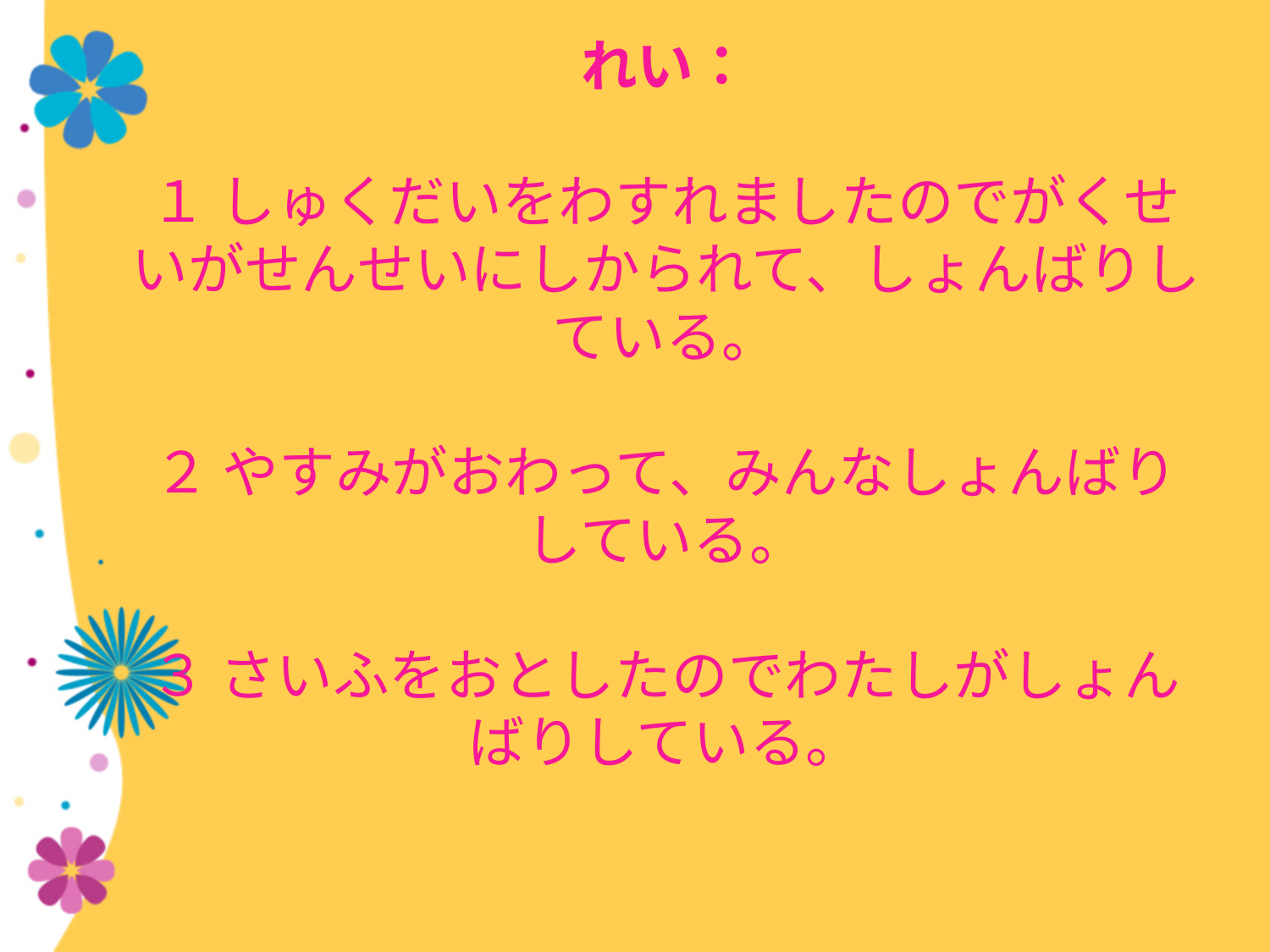

# れい： １ しゅくだいをわすれましたのでがくせいがせんせいにしかられて、しょんばりしている。 ２ やすみがおわって、みんなしょんばりしている。 ３ さいふをおとしたのでわたしがしょんばりしている。